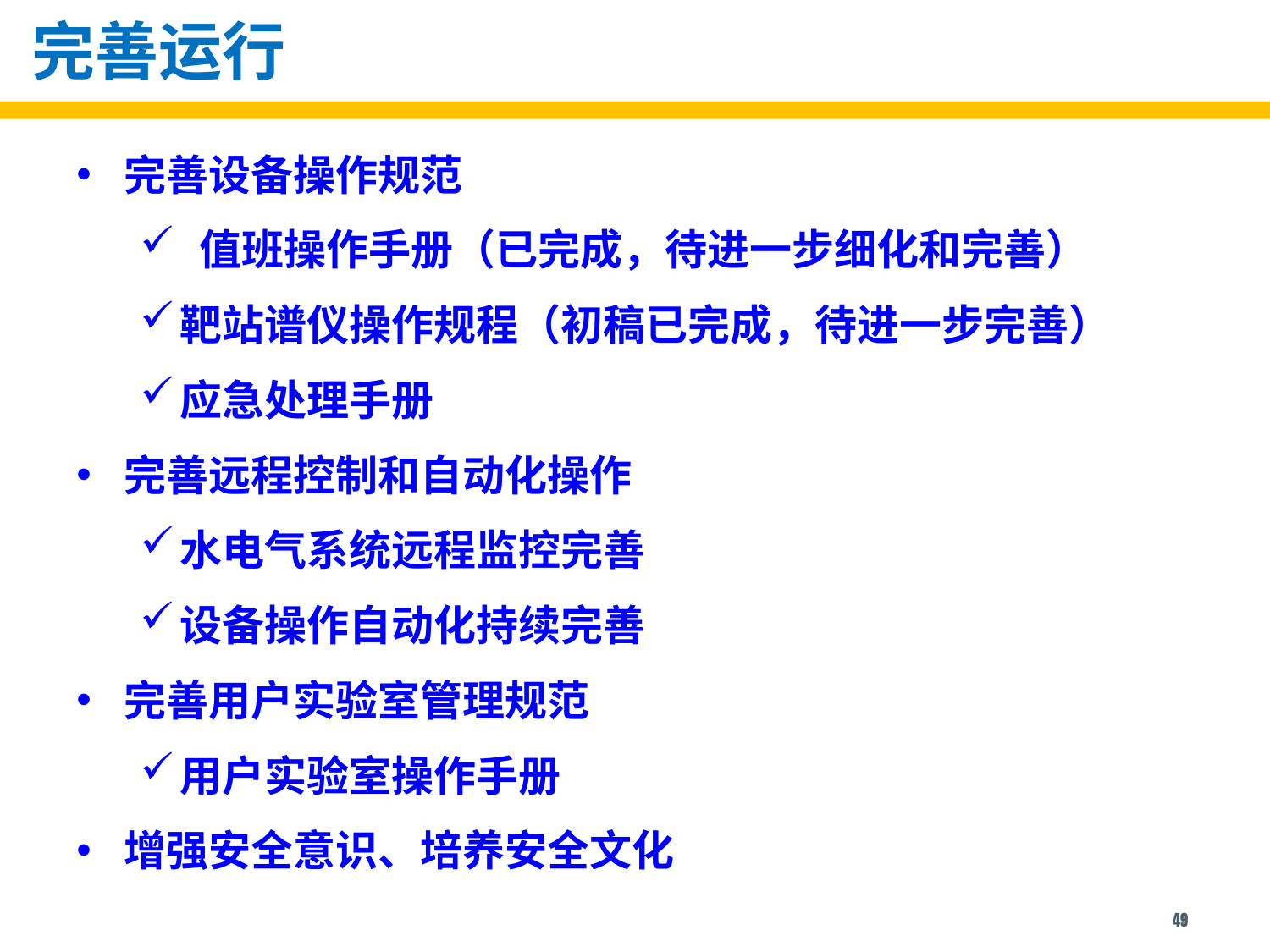

完善运行

完善设备操作规范
 值班操作手册（已完成，待进一步细化和完善）
靶站谱仪操作规程（初稿已完成，待进一步完善）
应急处理手册
完善远程控制和自动化操作
水电气系统远程监控完善
设备操作自动化持续完善
完善用户实验室管理规范
用户实验室操作手册
增强安全意识、培养安全文化

49